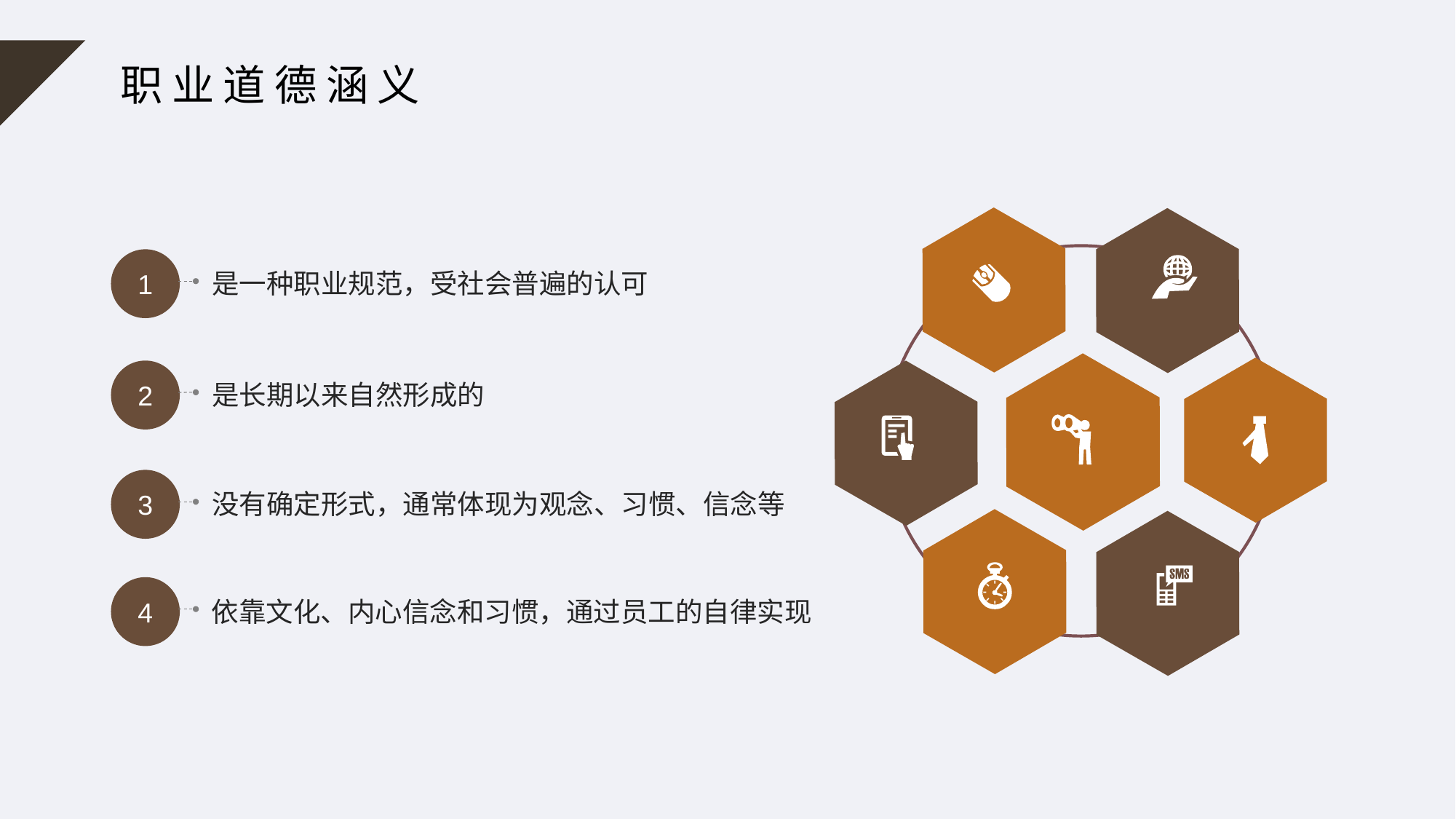

职业道德涵义

1

是一种职业规范，受社会普遍的认可

2

是长期以来自然形成的

3
没有确定形式，通常体现为观念、习惯、信念等

4
依靠文化、内心信念和习惯，通过员工的自律实现